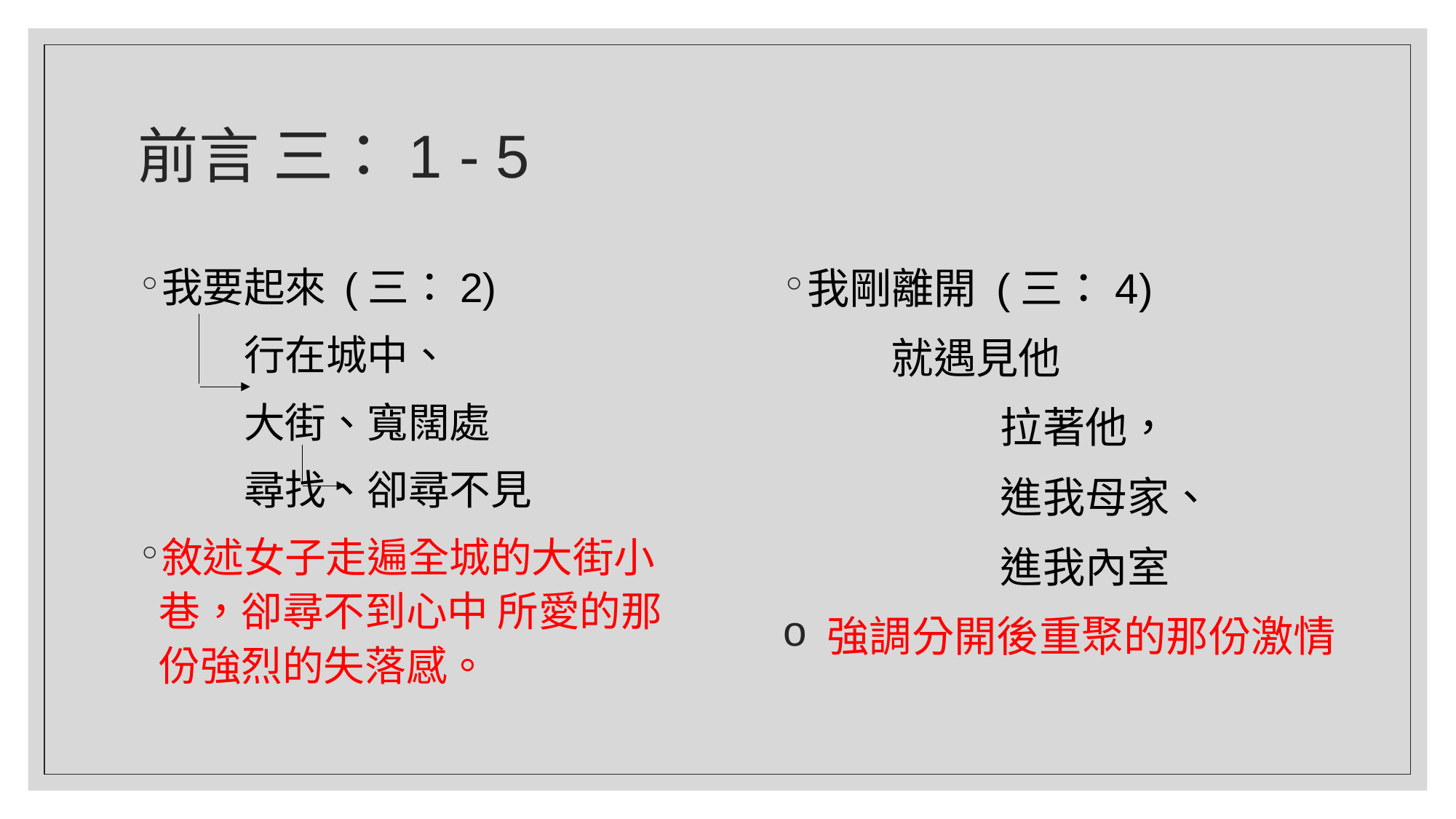

# 前言 三：1 - 5
我要起來 (三：2)
	行在城中、
	大街、寬闊處
		尋找、卻尋不見
敘述女子走遍全城的大街小巷，卻尋不到心中 所愛的那份強烈的失落感。

我剛離開 (三：4)
	就遇見他
		拉著他，
		進我母家、
		進我內室
 強調分開後重聚的那份激情